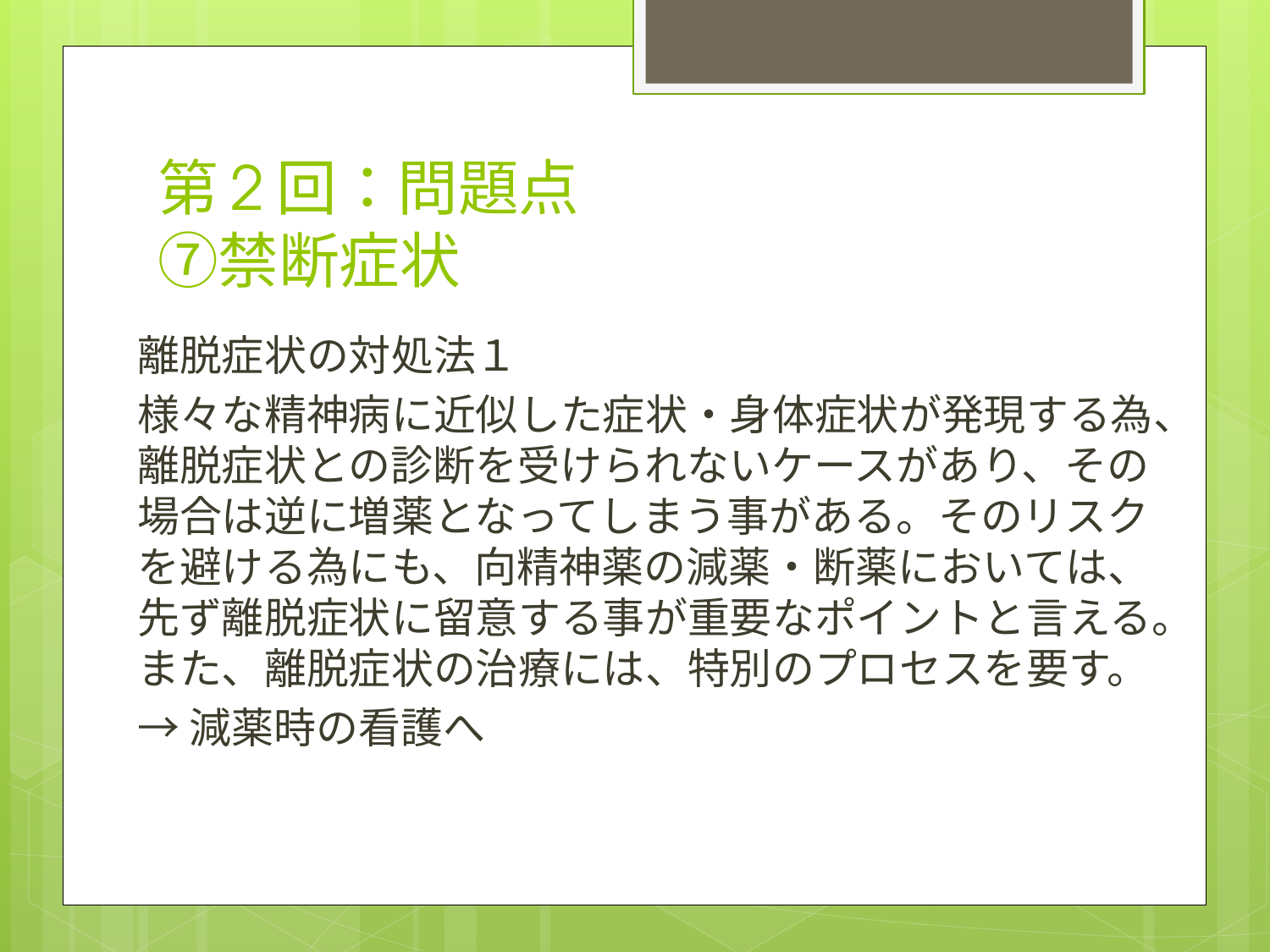

# 第2回：問題点 ⑦禁断症状
離脱症状の対処法１
様々な精神病に近似した症状・身体症状が発現する為、離脱症状との診断を受けられないケースがあり、その場合は逆に増薬となってしまう事がある。そのリスクを避ける為にも、向精神薬の減薬・断薬においては、先ず離脱症状に留意する事が重要なポイントと言える。また、離脱症状の治療には、特別のプロセスを要す。
→減薬時の看護へ